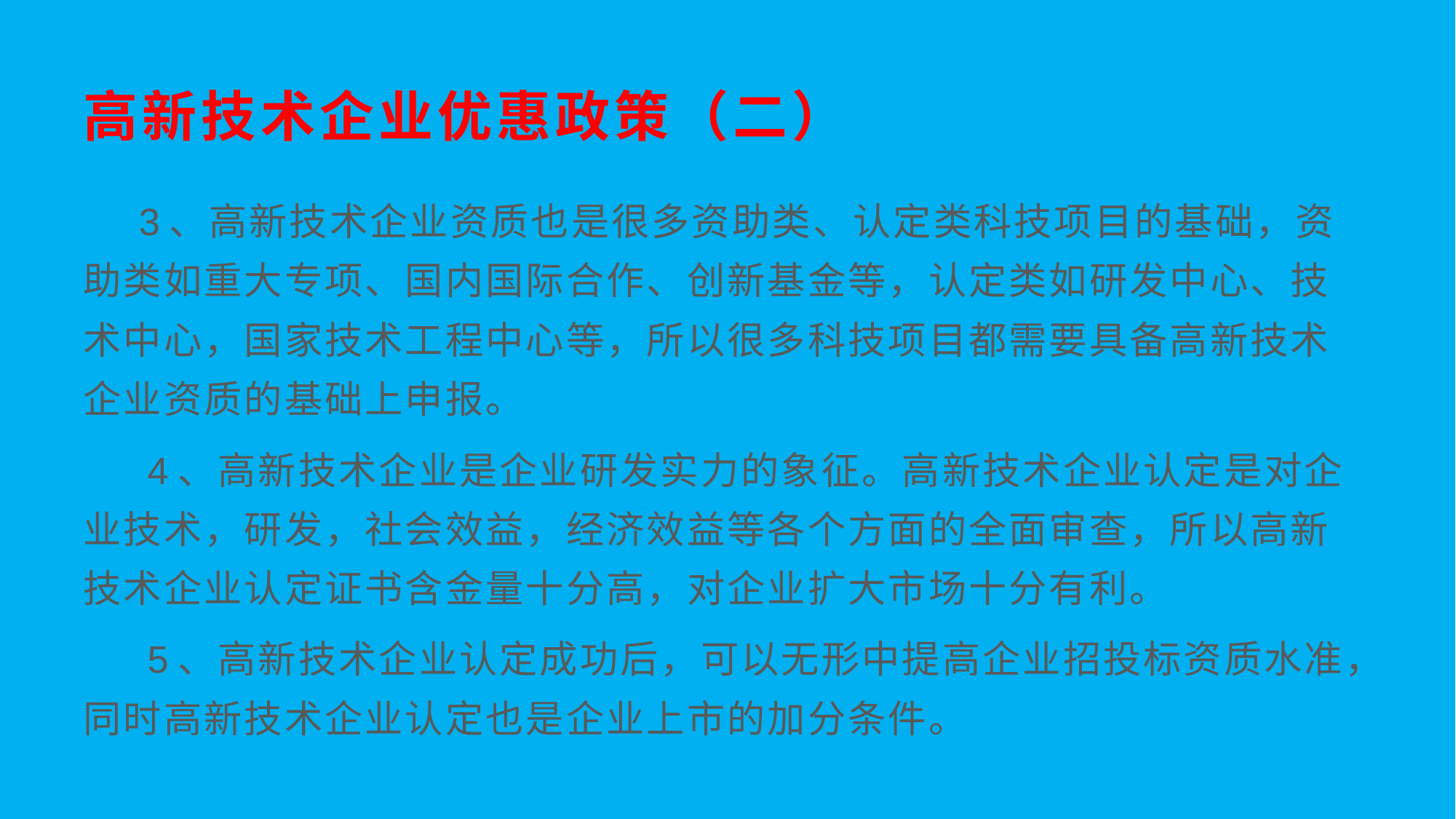

# 高新技术企业优惠政策（二）
       3、高新技术企业资质也是很多资助类、认定类科技项目的基础，资助类如重大专项、国内国际合作、创新基金等，认定类如研发中心、技术中心，国家技术工程中心等，所以很多科技项目都需要具备高新技术企业资质的基础上申报。
     4、高新技术企业是企业研发实力的象征。高新技术企业认定是对企业技术，研发，社会效益，经济效益等各个方面的全面审查，所以高新技术企业认定证书含金量十分高，对企业扩大市场十分有利。
     5、高新技术企业认定成功后，可以无形中提高企业招投标资质水准，同时高新技术企业认定也是企业上市的加分条件。